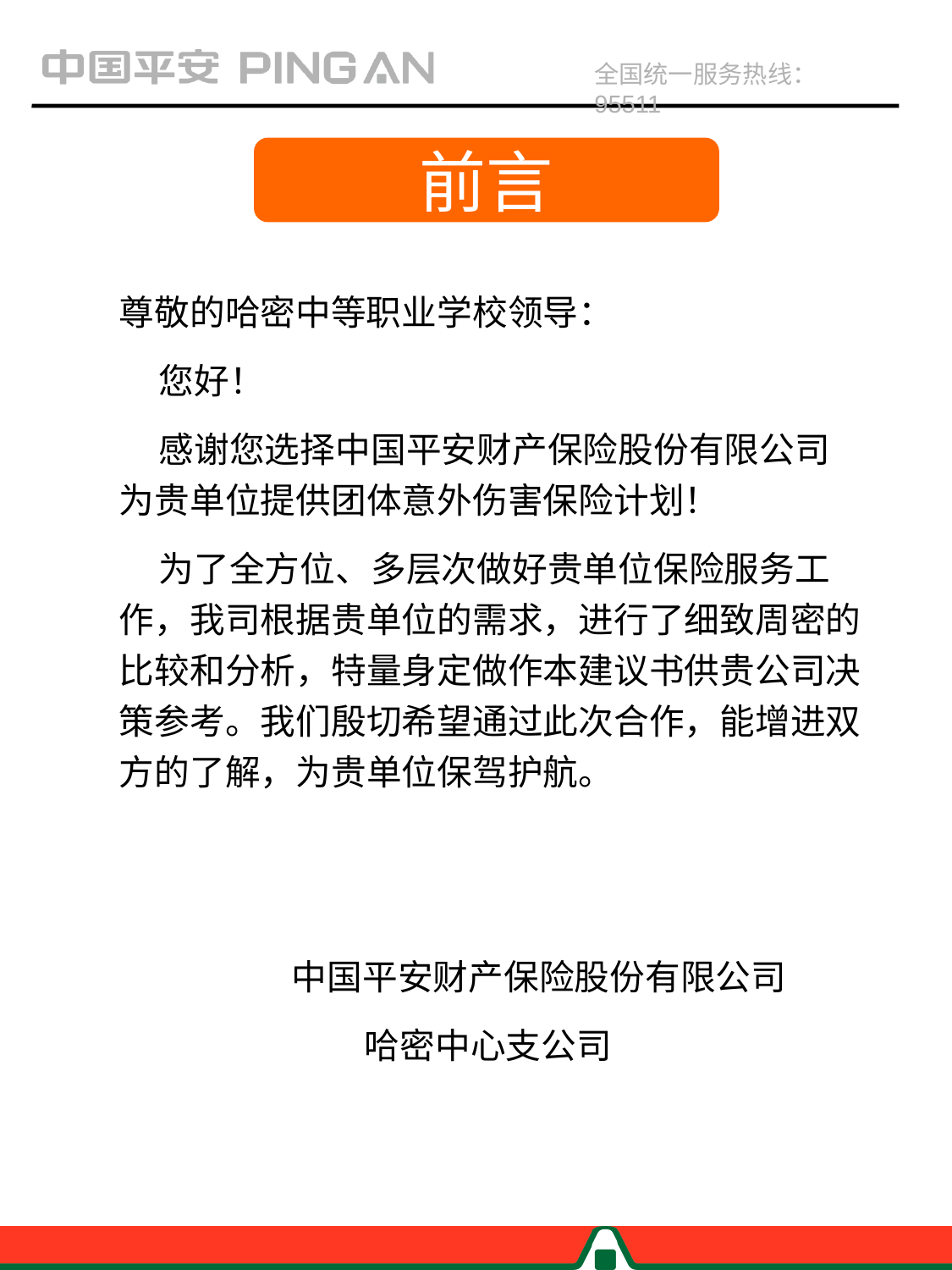

前言
尊敬的哈密中等职业学校领导：
    您好！
    感谢您选择中国平安财产保险股份有限公司为贵单位提供团体意外伤害保险计划！
    为了全方位、多层次做好贵单位保险服务工作，我司根据贵单位的需求，进行了细致周密的比较和分析，特量身定做作本建议书供贵公司决策参考。我们殷切希望通过此次合作，能增进双方的了解，为贵单位保驾护航。

           中国平安财产保险股份有限公司
                   哈密中心支公司